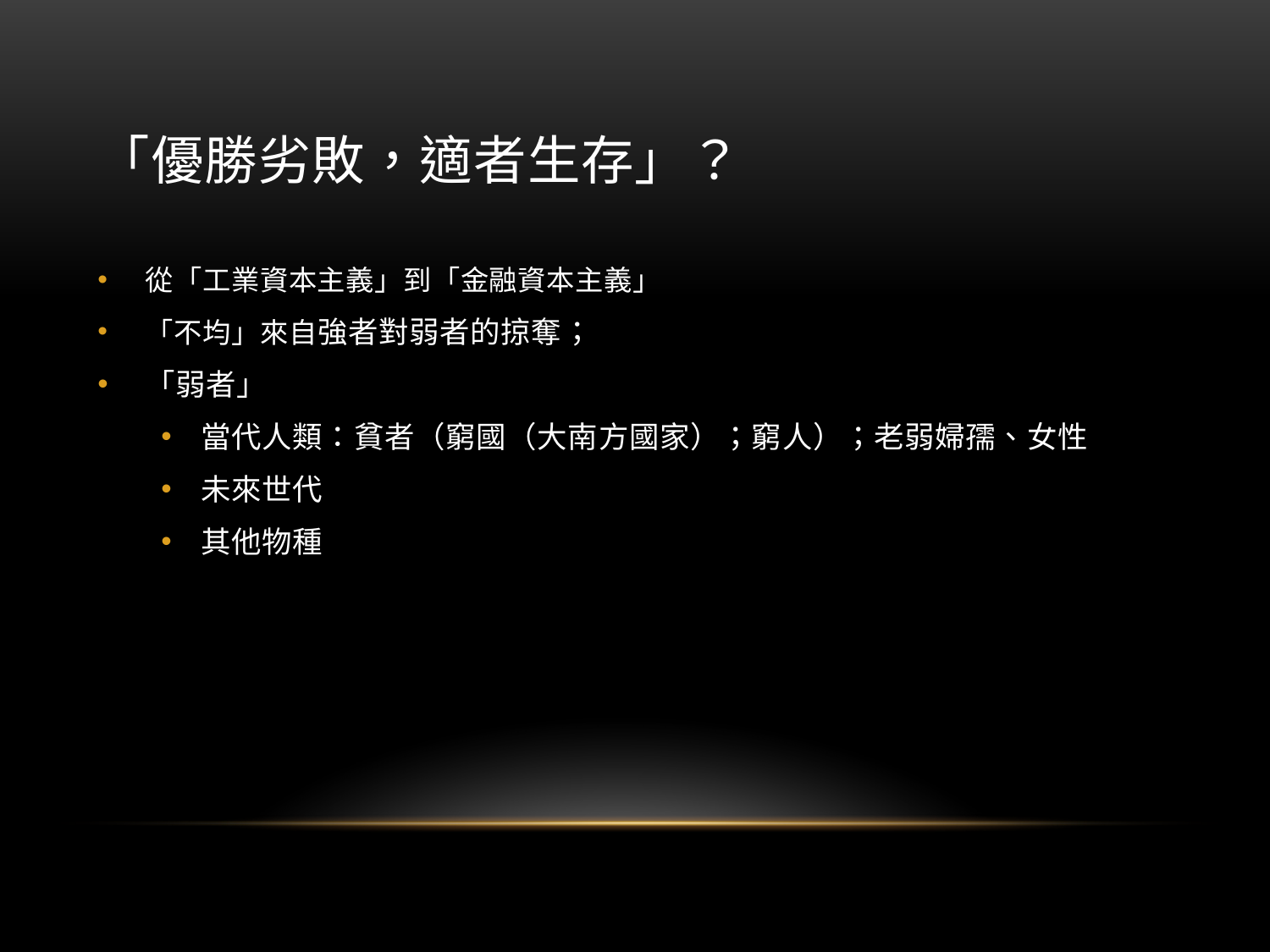

# 「優勝劣敗，適者生存」？
從「工業資本主義」到「金融資本主義」
「不均」來自強者對弱者的掠奪；
「弱者」
當代人類：貧者（窮國（大南方國家）；窮人）；老弱婦孺、女性
未來世代
其他物種